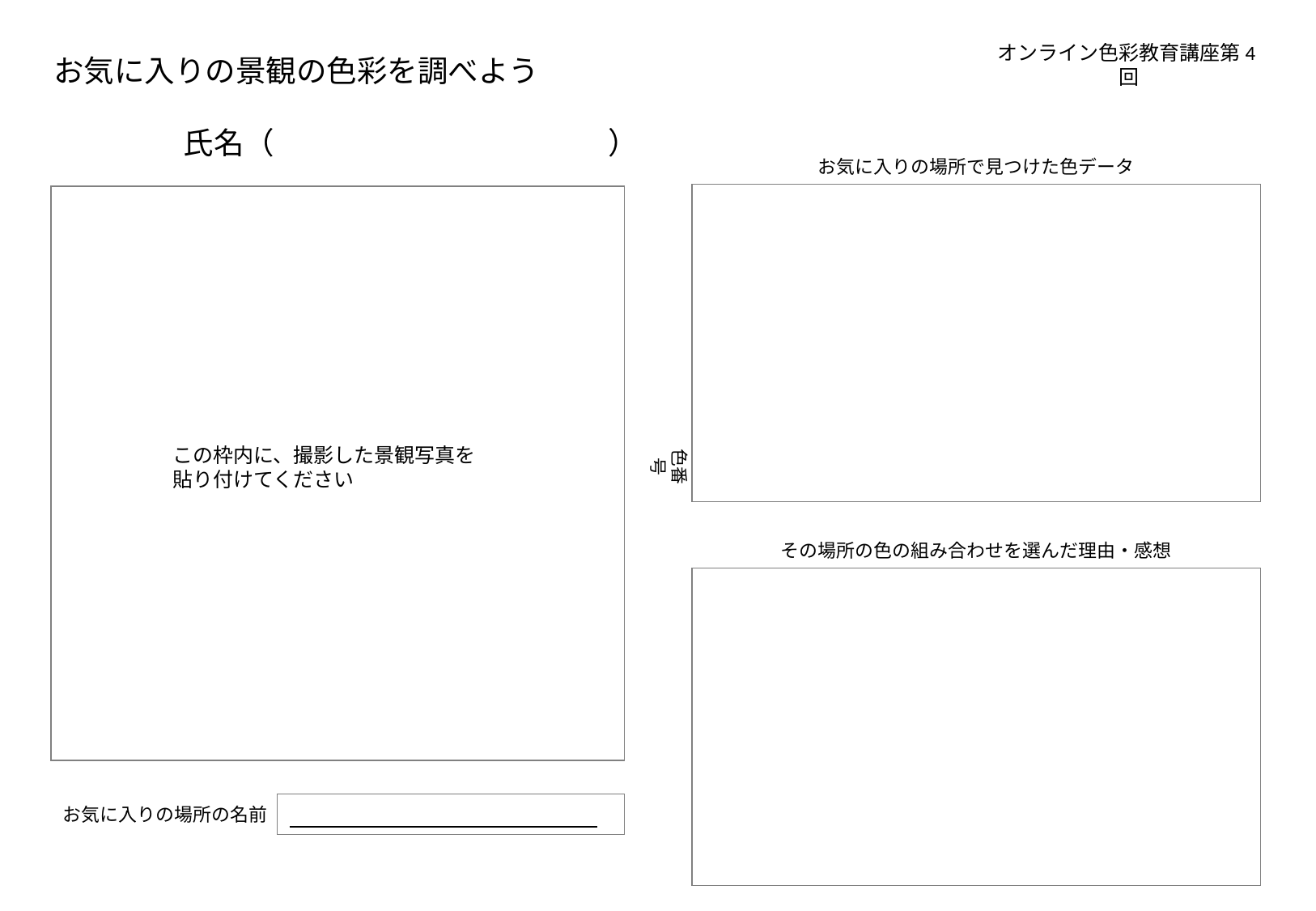

オンライン色彩教育講座第4回
お気に入りの景観の色彩を調べよう
氏名（　　　　　　　　　　　）
お気に入りの場所で見つけた色データ

色番号
この枠内に、撮影した景観写真を
貼り付けてください
その場所の色の組み合わせを選んだ理由・感想

お気に入りの場所の名前